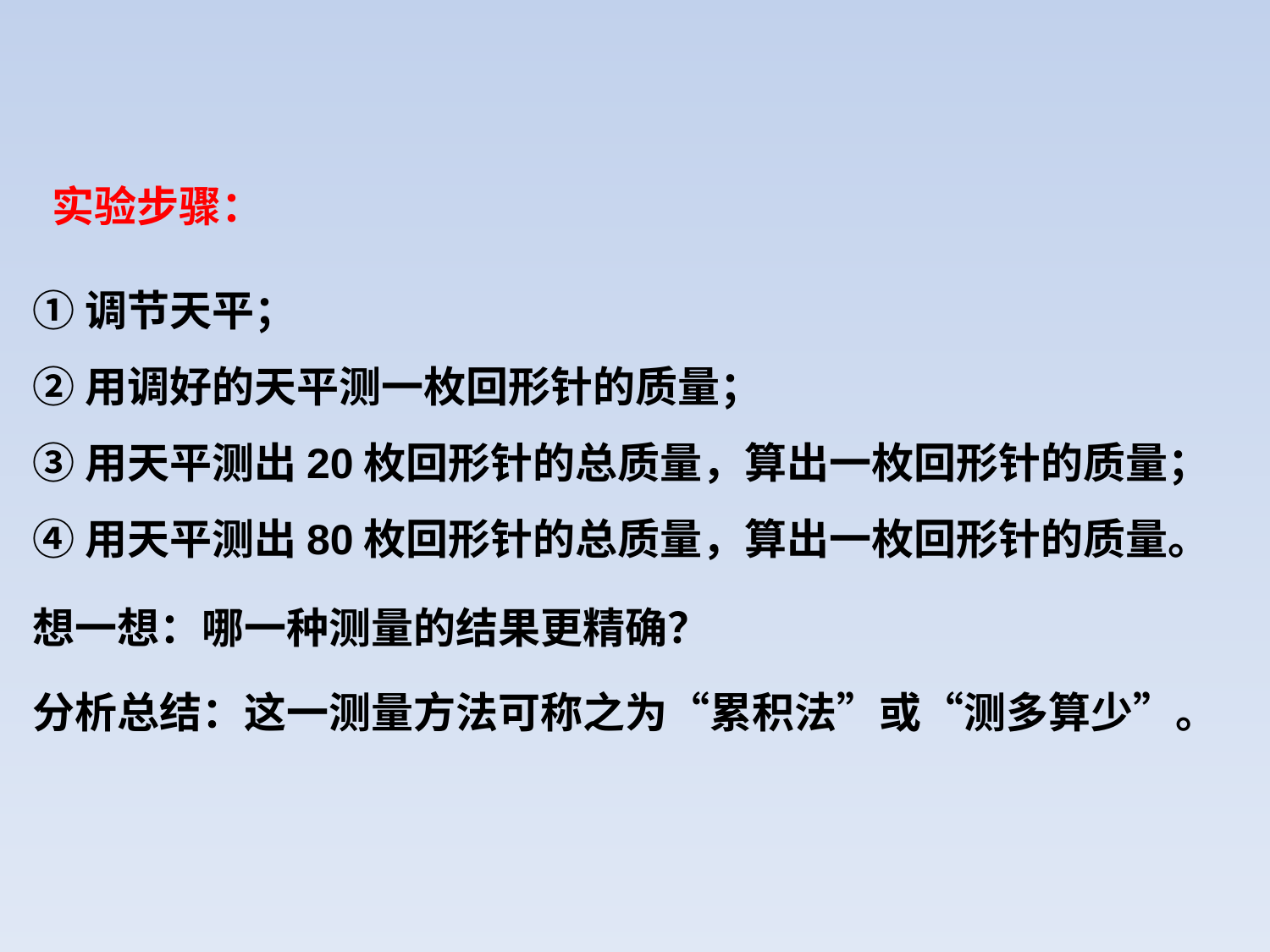

实验步骤：
①调节天平；
②用调好的天平测一枚回形针的质量；
③用天平测出20枚回形针的总质量，算出一枚回形针的质量；
④用天平测出80枚回形针的总质量，算出一枚回形针的质量。
想一想：哪一种测量的结果更精确？
分析总结：这一测量方法可称之为“累积法”或“测多算少”。